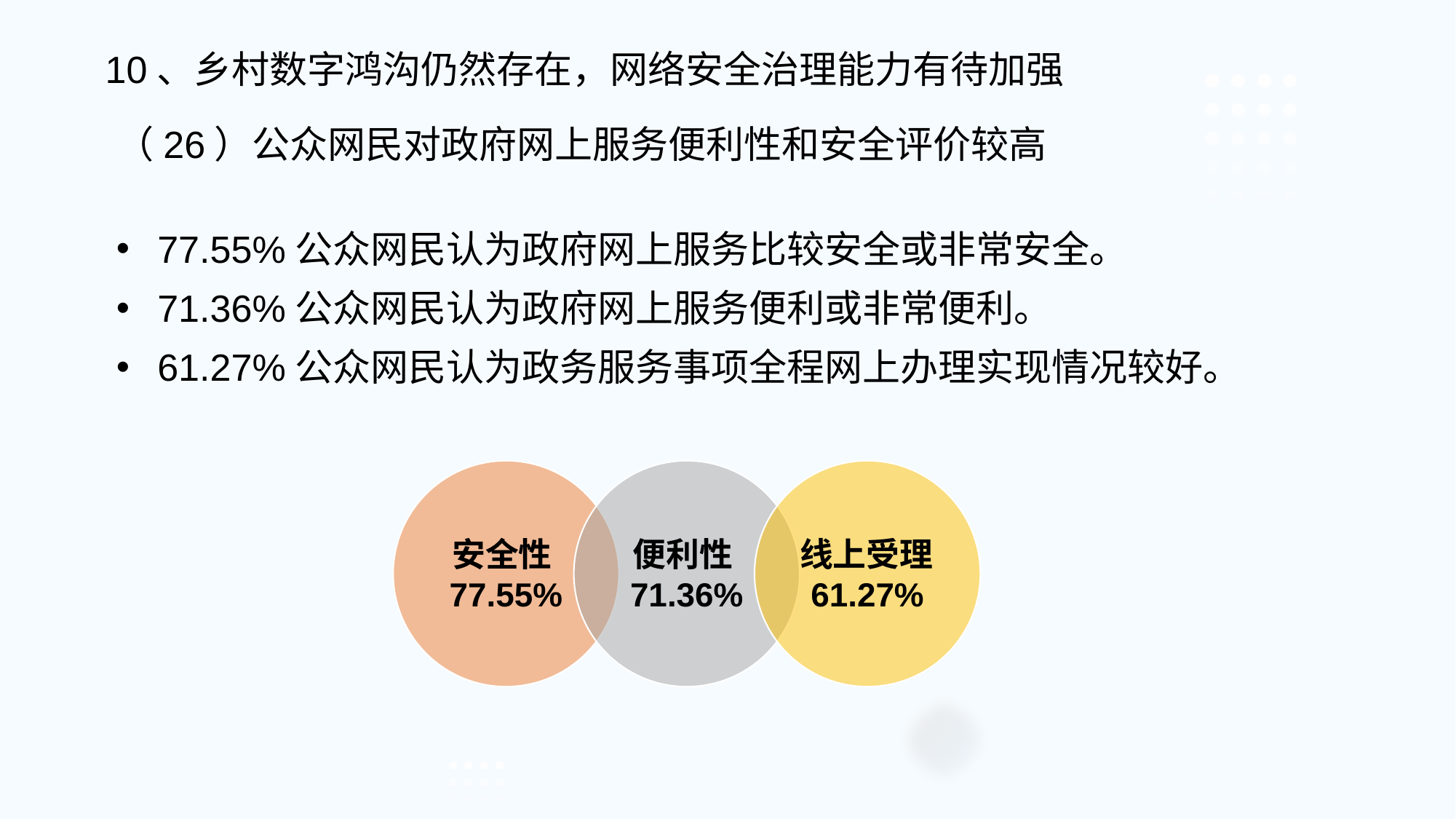

10、乡村数字鸿沟仍然存在，网络安全治理能力有待加强

（26）公众网民对政府网上服务便利性和安全评价较高

77.55%公众网民认为政府网上服务比较安全或非常安全。
71.36%公众网民认为政府网上服务便利或非常便利。
61.27%公众网民认为政务服务事项全程网上办理实现情况较好。

安全性77.55%
便利性71.36%
线上受理61.27%